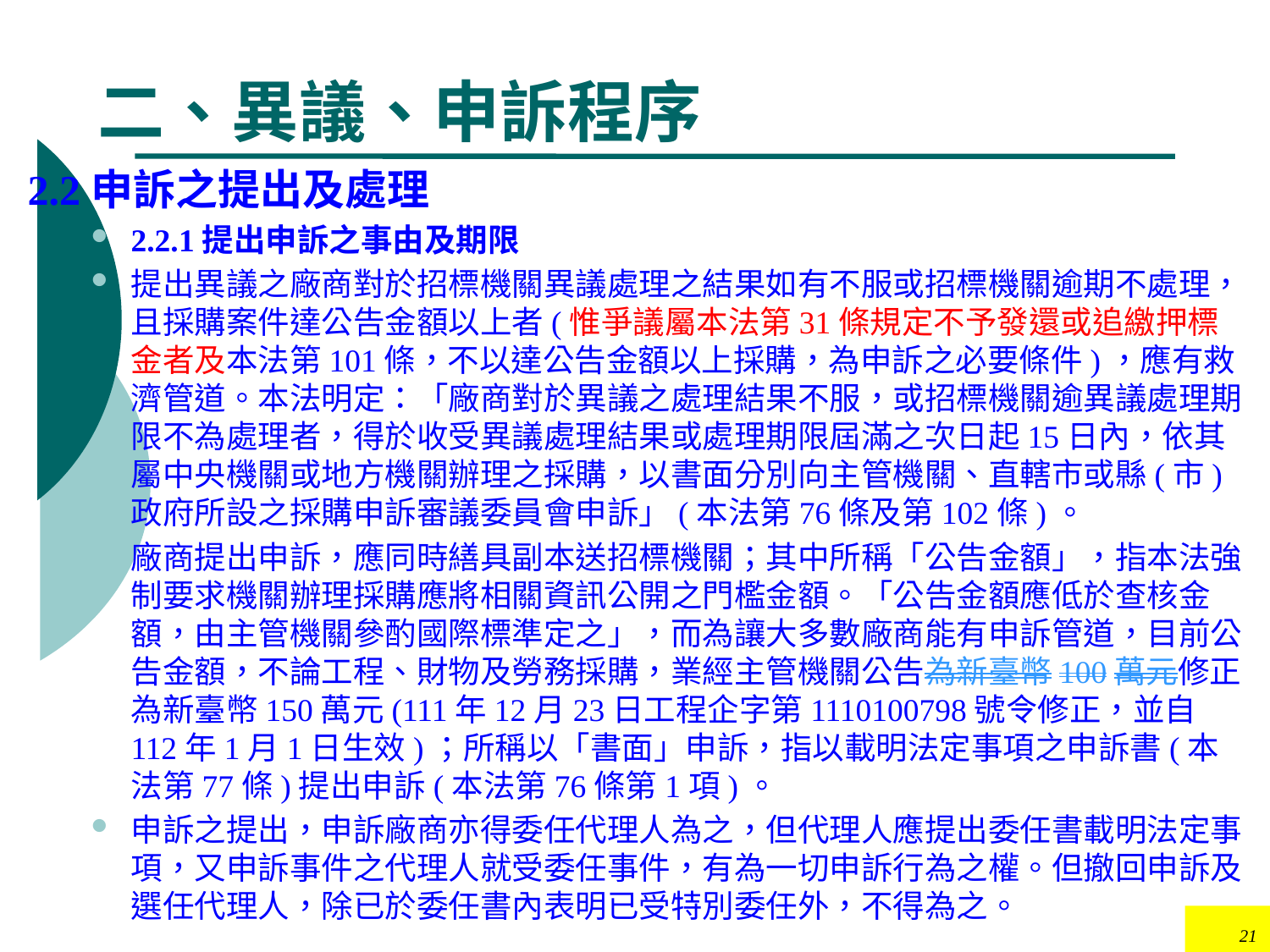

# 二、異議、申訴程序
2.2申訴之提出及處理
2.2.1提出申訴之事由及期限
提出異議之廠商對於招標機關異議處理之結果如有不服或招標機關逾期不處理，且採購案件達公告金額以上者(惟爭議屬本法第31條規定不予發還或追繳押標金者及本法第101條，不以達公告金額以上採購，為申訴之必要條件)，應有救濟管道。本法明定：「廠商對於異議之處理結果不服，或招標機關逾異議處理期限不為處理者，得於收受異議處理結果或處理期限屆滿之次日起15日內，依其屬中央機關或地方機關辦理之採購，以書面分別向主管機關、直轄市或縣(市)政府所設之採購申訴審議委員會申訴」(本法第76條及第102條)。
廠商提出申訴，應同時繕具副本送招標機關；其中所稱「公告金額」，指本法強制要求機關辦理採購應將相關資訊公開之門檻金額。「公告金額應低於查核金額，由主管機關參酌國際標準定之」，而為讓大多數廠商能有申訴管道，目前公告金額，不論工程、財物及勞務採購，業經主管機關公告為新臺幣100萬元修正為新臺幣150萬元(111年12月23日工程企字第1110100798號令修正，並自112年1月1日生效)；所稱以「書面」申訴，指以載明法定事項之申訴書(本法第77條)提出申訴(本法第76條第1項)。
申訴之提出，申訴廠商亦得委任代理人為之，但代理人應提出委任書載明法定事項，又申訴事件之代理人就受委任事件，有為一切申訴行為之權。但撤回申訴及選任代理人，除已於委任書內表明已受特別委任外，不得為之。

21